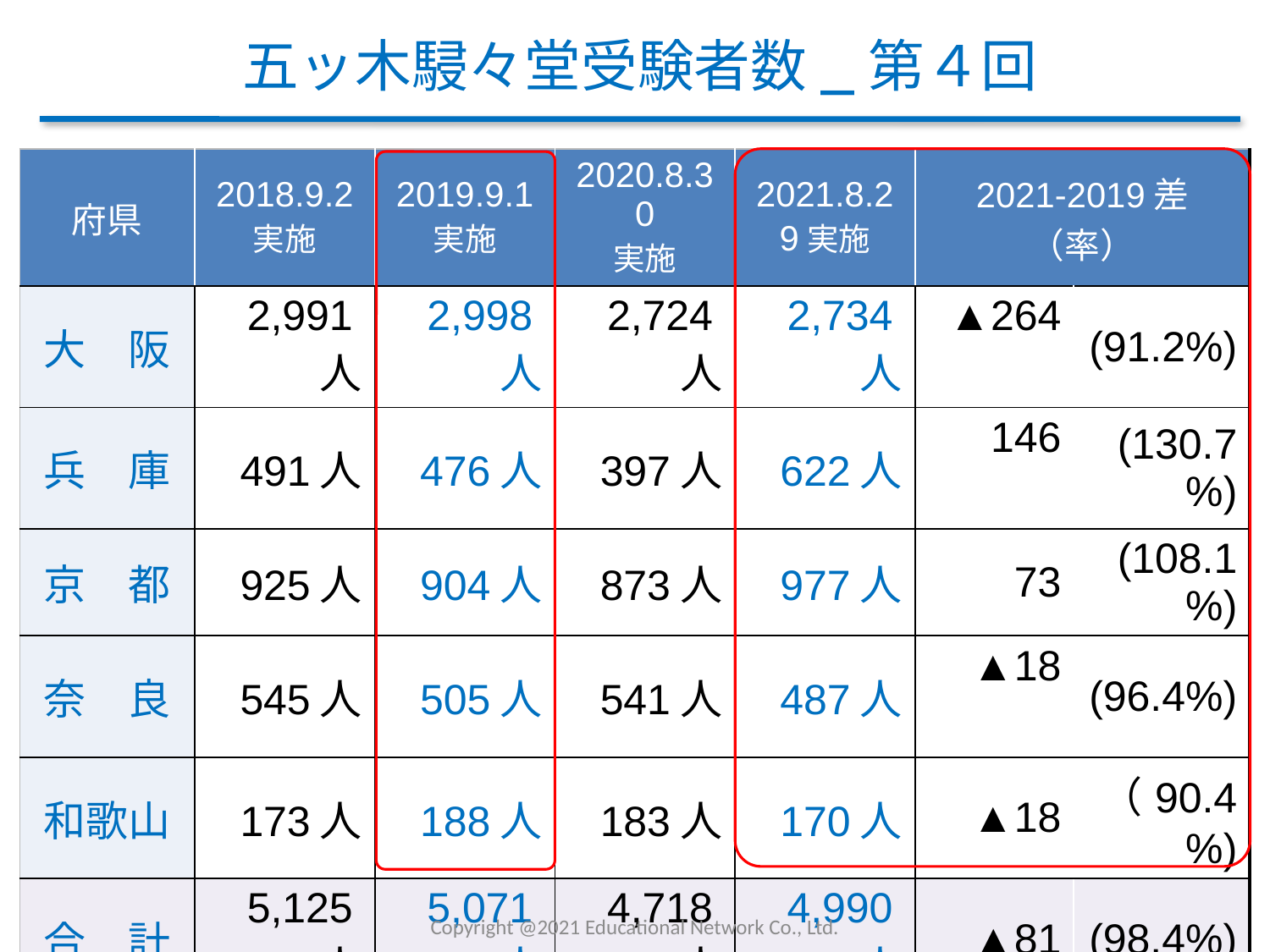

# 五ッ木駸々堂受験者数_第４回
| 府県 | 2018.9.2 実施 | 2019.9.1 実施 | 2020.8.30 実施 | 2021.8.29実施 | 2021-2019差（率） |  |
| --- | --- | --- | --- | --- | --- | --- |
| 大　阪 | 2,991人 | 2,998人 | 2,724人 | 2,734人 | ▲264 | (91.2%) |
| 兵　庫 | 491人 | 476人 | 397人 | 622人 | 146 | (130.7%) |
| 京　都 | 925人 | 904人 | 873人 | 977人 | 73 | (108.1%) |
| 奈　良 | 545人 | 505人 | 541人 | 487人 | ▲18 | (96.4%) |
| 和歌山 | 173人 | 188人 | 183人 | 170人 | ▲18 | （90.4%) |
| 合　計 | 5,125人 | 5,071人 | 4,718人 | 4,990人 | ▲81 | (98.4%) |
| 男子 | 2,487人 | 2,424人 | 2,081人 | 2,293人 | ▲131 | (94.6%) |
| 女子 | 2,638人 | 2,647人 | 2,637人 | 2,697人 | 50 | (101.9%) |

15
Copyright @2021 Educational Network Co., Ltd.